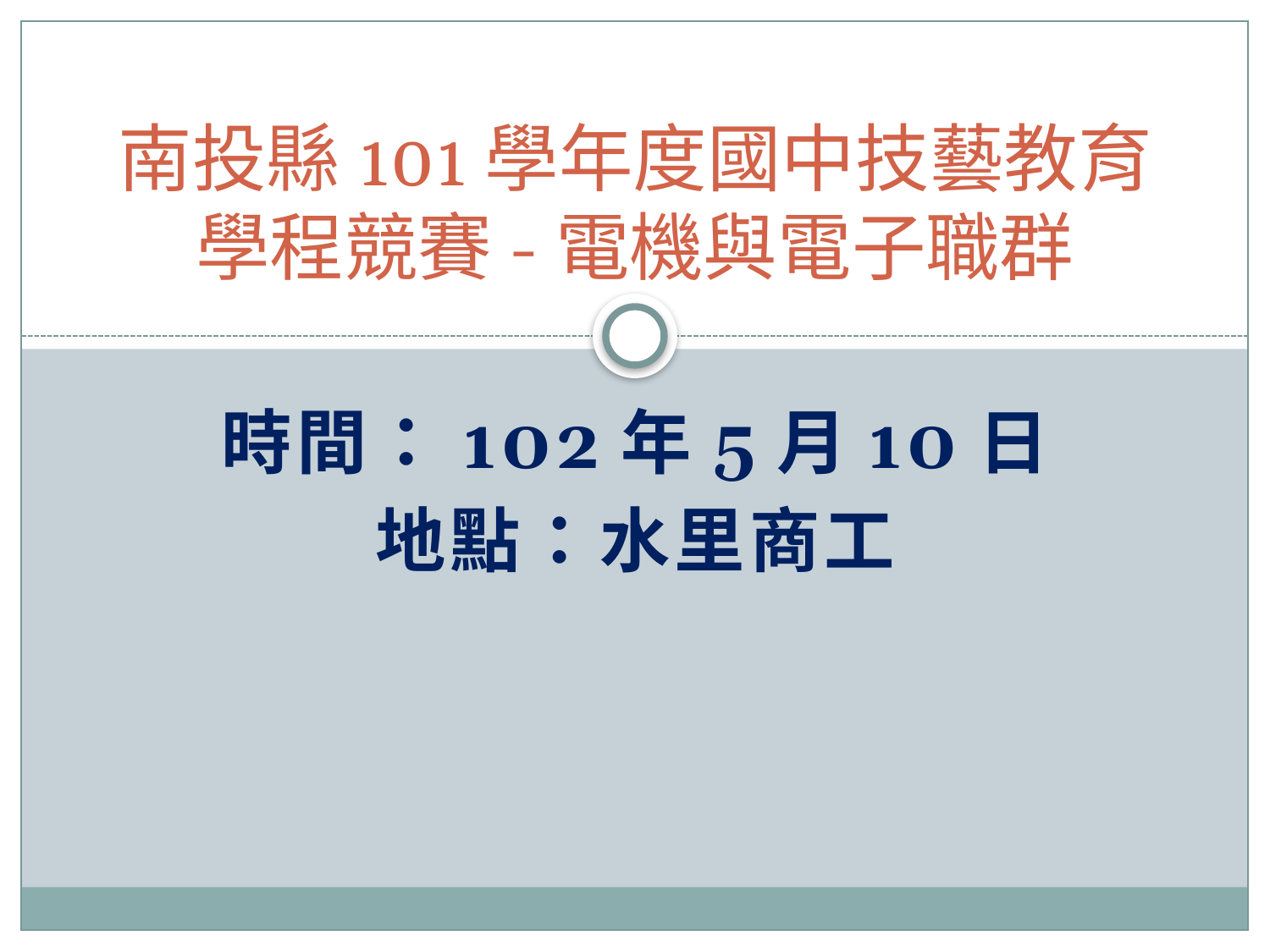

# 南投縣101學年度國中技藝教育學程競賽-電機與電子職群
時間：102年5月10日
地點：水里商工